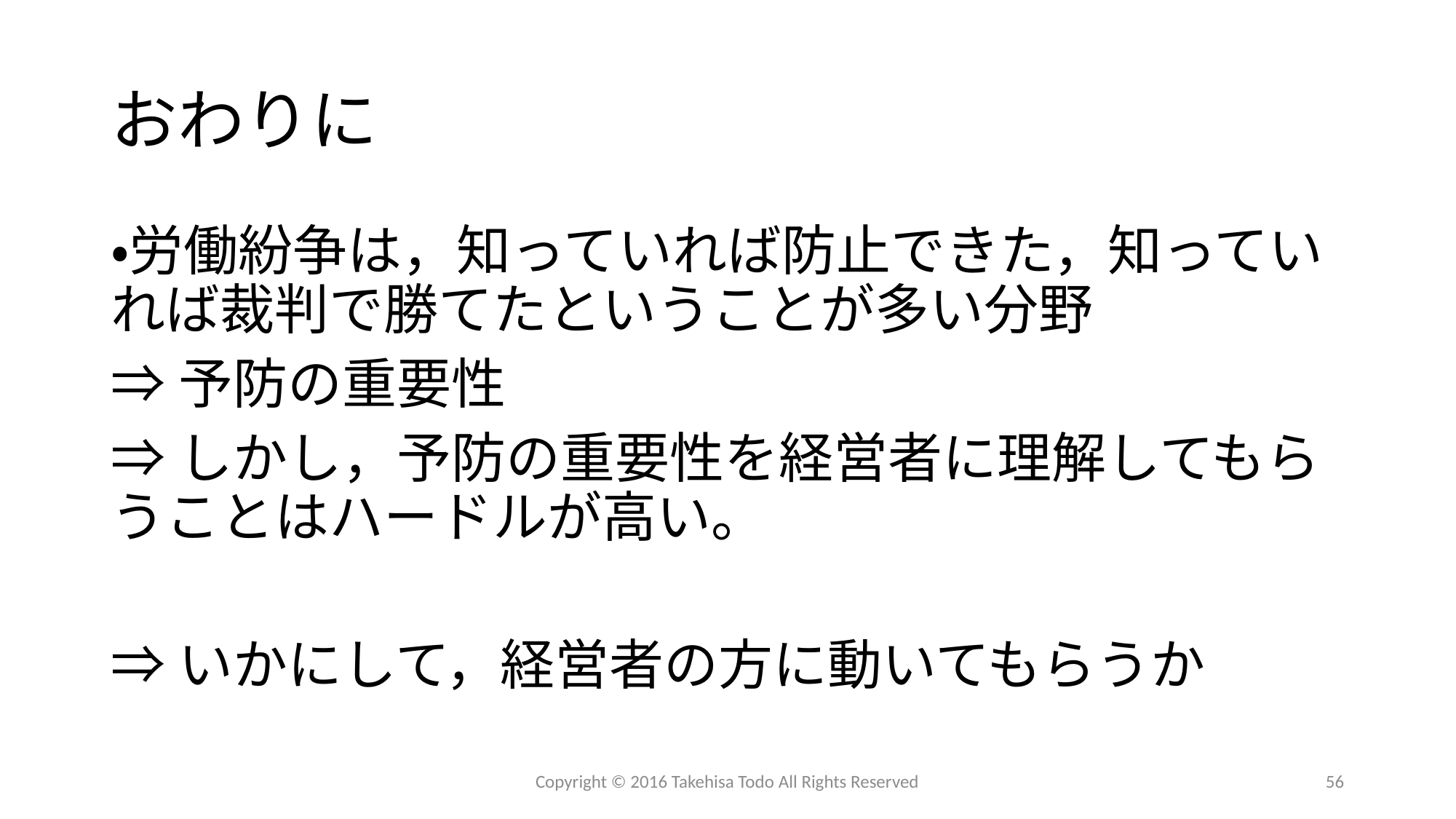

# おわりに
・労働紛争は，知っていれば防止できた，知っていれば裁判で勝てたということが多い分野
⇒予防の重要性
⇒しかし，予防の重要性を経営者に理解してもらうことはハードルが高い。

⇒いかにして，経営者の方に動いてもらうか
Copyright © 2016 Takehisa Todo All Rights Reserved
56